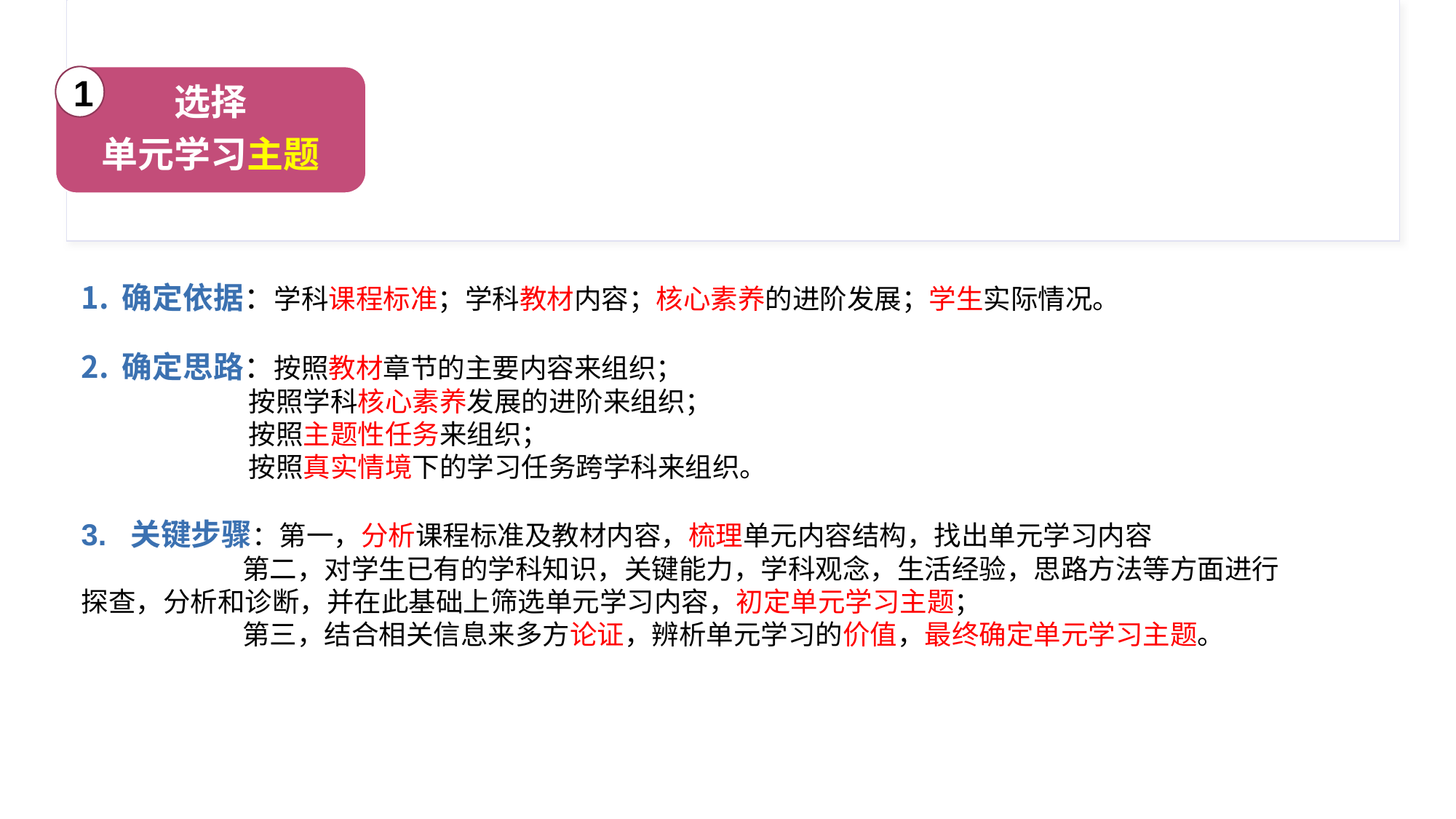

选择
单元学习主题
1
确定依据：学科课程标准；学科教材内容；核心素养的进阶发展；学生实际情况。

确定思路：按照教材章节的主要内容来组织；
                          按照学科核心素养发展的进阶来组织；
                          按照主题性任务来组织；
                          按照真实情境下的学习任务跨学科来组织。

3.  关键步骤：第一，分析课程标准及教材内容，梳理单元内容结构，找出单元学习内容
                         第二，对学生已有的学科知识，关键能力，学科观念，生活经验，思路方法等方面进行   探查，分析和诊断，并在此基础上筛选单元学习内容，初定单元学习主题；
                         第三，结合相关信息来多方论证，辨析单元学习的价值，最终确定单元学习主题。